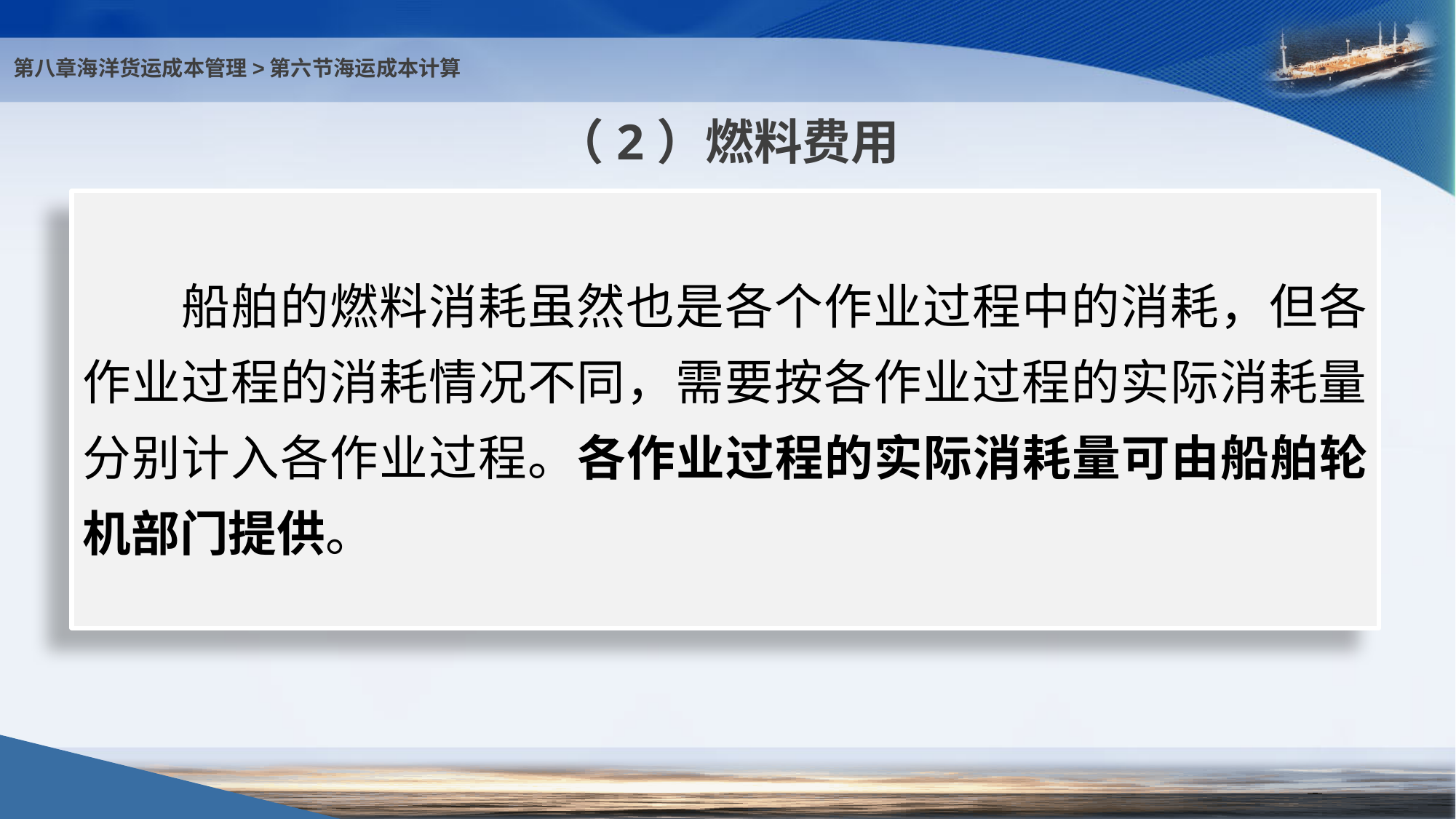

第八章海洋货运成本管理>第六节海运成本计算
# （2）燃料费用
船舶的燃料消耗虽然也是各个作业过程中的消耗，但各作业过程的消耗情况不同，需要按各作业过程的实际消耗量分别计入各作业过程。各作业过程的实际消耗量可由船舶轮机部门提供。